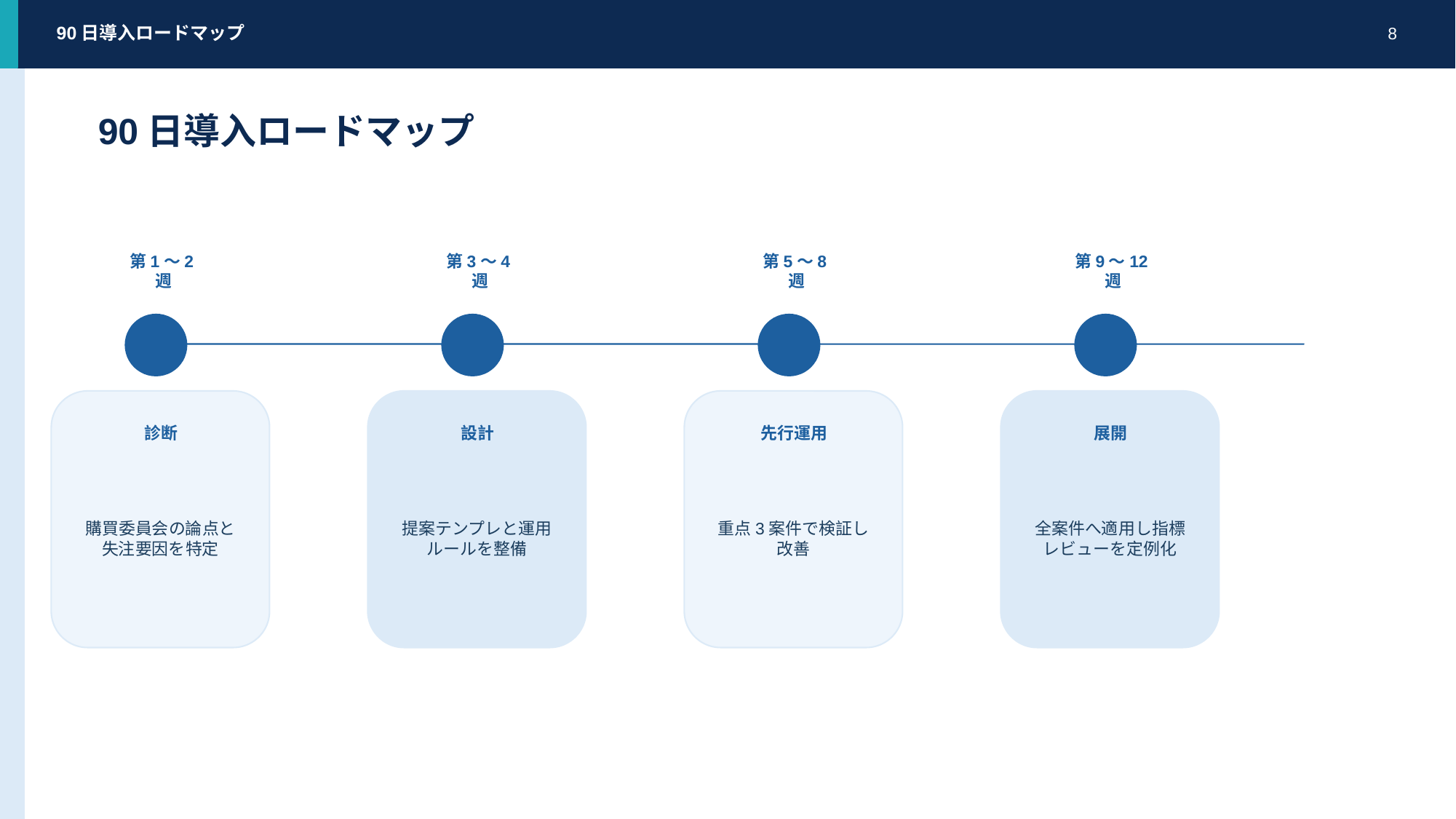

90日導入ロードマップ
8

90日導入ロードマップ
第1〜2週
第3〜4週
第5〜8週
第9〜12週

診断
設計
先行運用
展開
購買委員会の論点と失注要因を特定
提案テンプレと運用ルールを整備
重点3案件で検証し改善
全案件へ適用し指標レビューを定例化